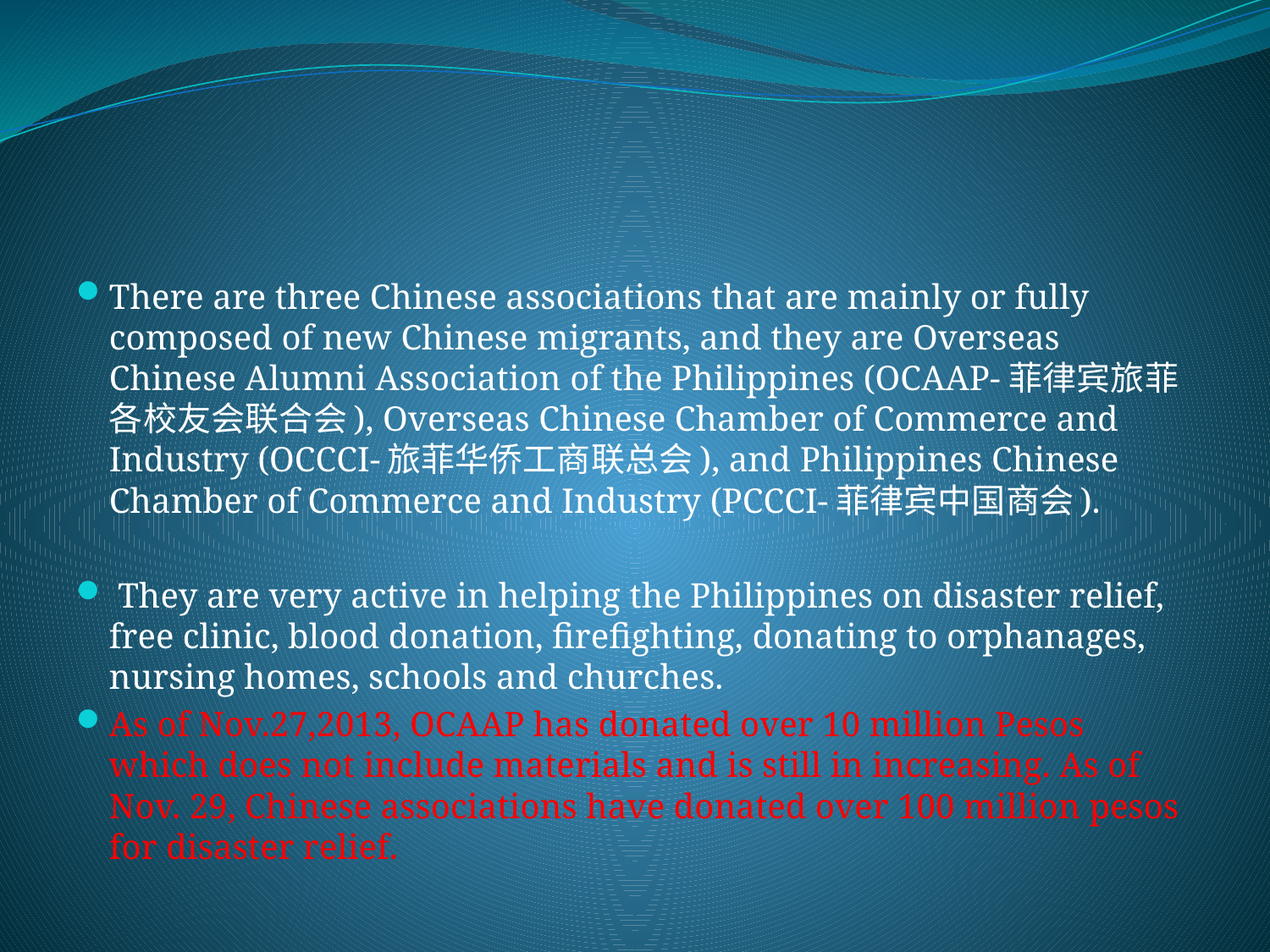

#
There are three Chinese associations that are mainly or fully composed of new Chinese migrants, and they are Overseas Chinese Alumni Association of the Philippines (OCAAP-菲律宾旅菲各校友会联合会), Overseas Chinese Chamber of Commerce and Industry (OCCCI-旅菲华侨工商联总会), and Philippines Chinese Chamber of Commerce and Industry (PCCCI-菲律宾中国商会).

 They are very active in helping the Philippines on disaster relief, free clinic, blood donation, firefighting, donating to orphanages, nursing homes, schools and churches.
As of Nov.27,2013, OCAAP has donated over 10 million Pesos which does not include materials and is still in increasing. As of Nov. 29, Chinese associations have donated over 100 million pesos for disaster relief.